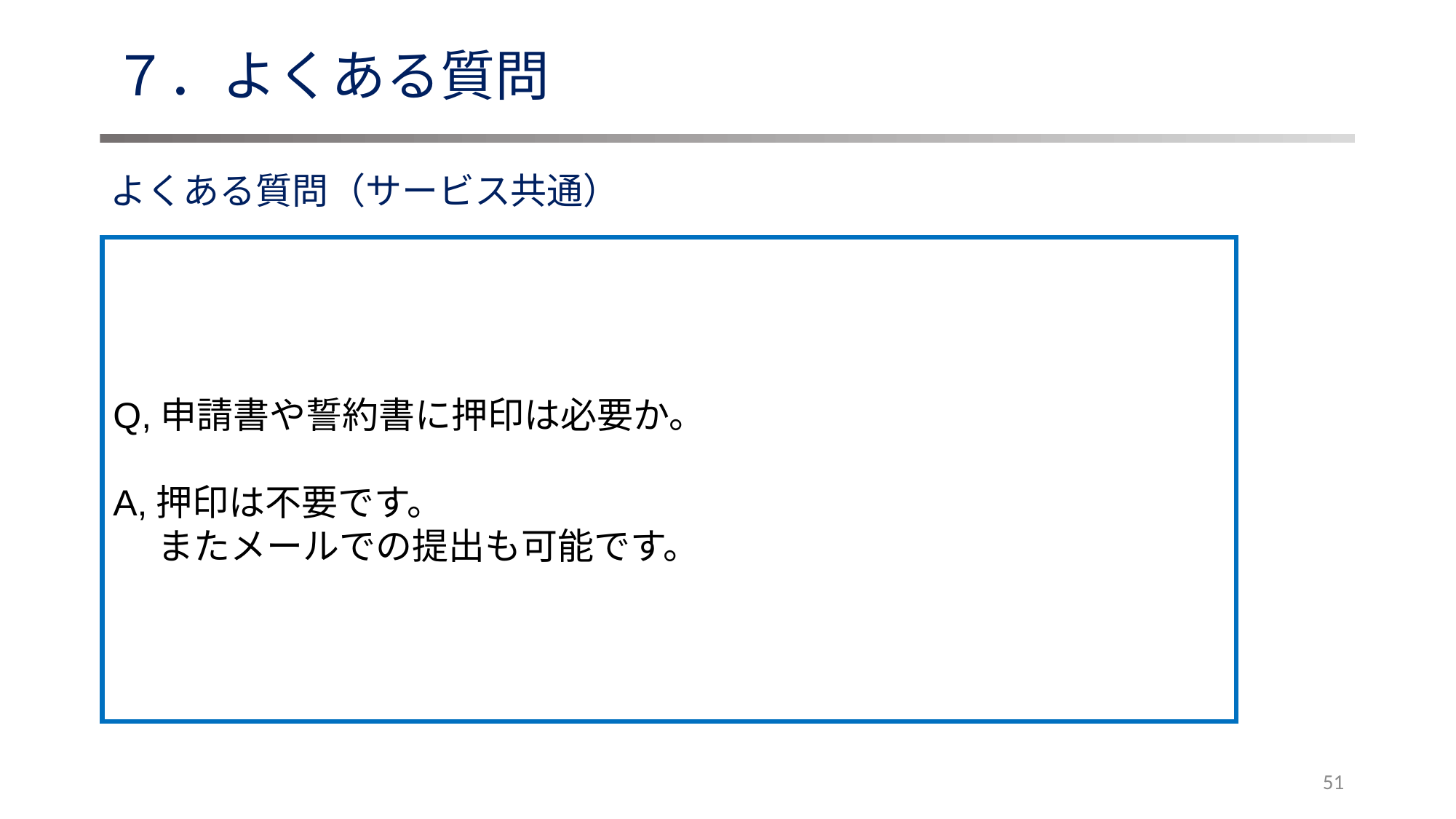

# ７．よくある質問

よくある質問（サービス共通）
Q,申請書や誓約書に押印は必要か。

A,押印は不要です。
　 またメールでの提出も可能です。
51